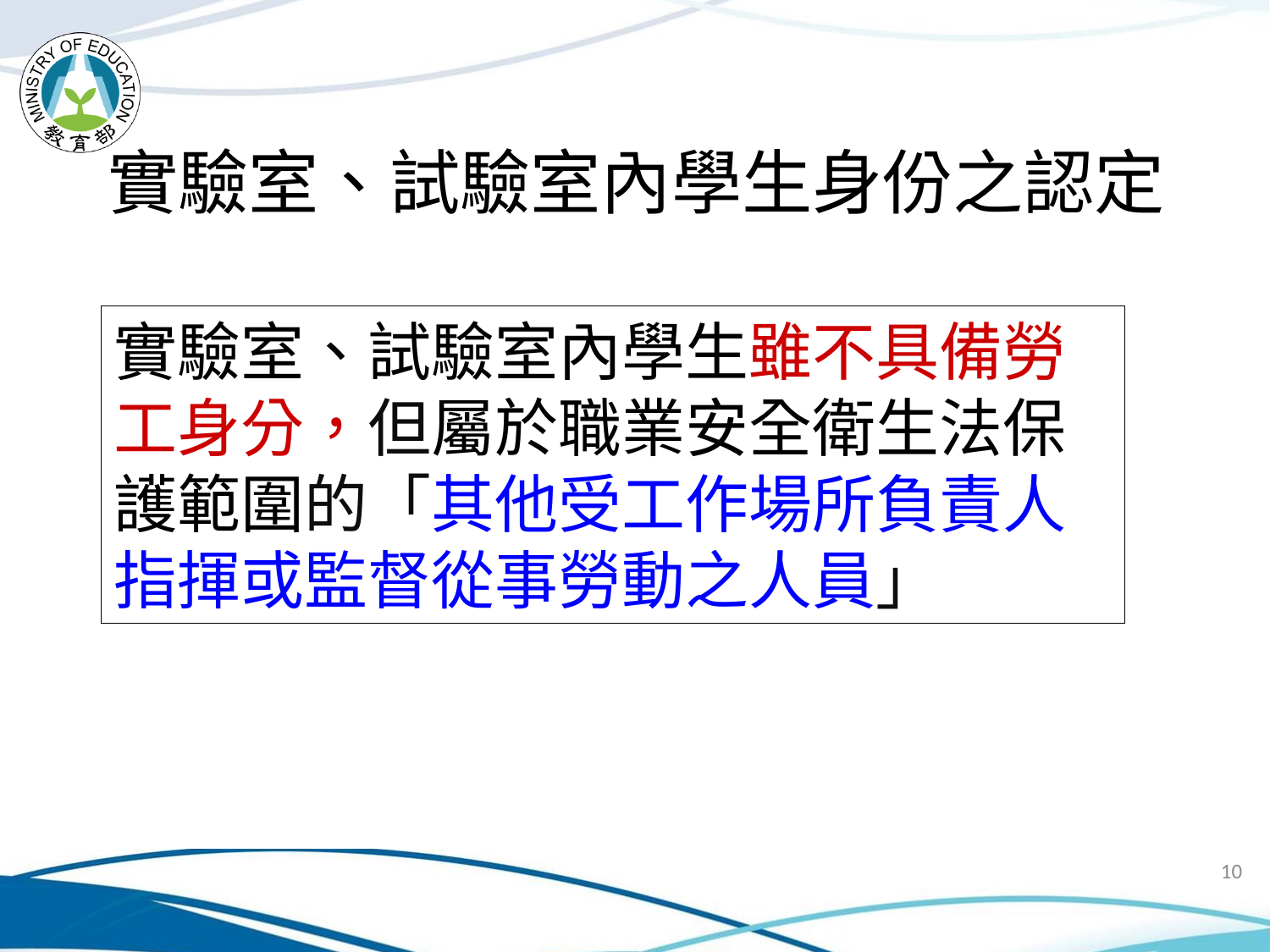

# 實驗室、試驗室內學生身份之認定
實驗室、試驗室內學生雖不具備勞工身分，但屬於職業安全衛生法保護範圍的「其他受工作場所負責人指揮或監督從事勞動之人員」
10